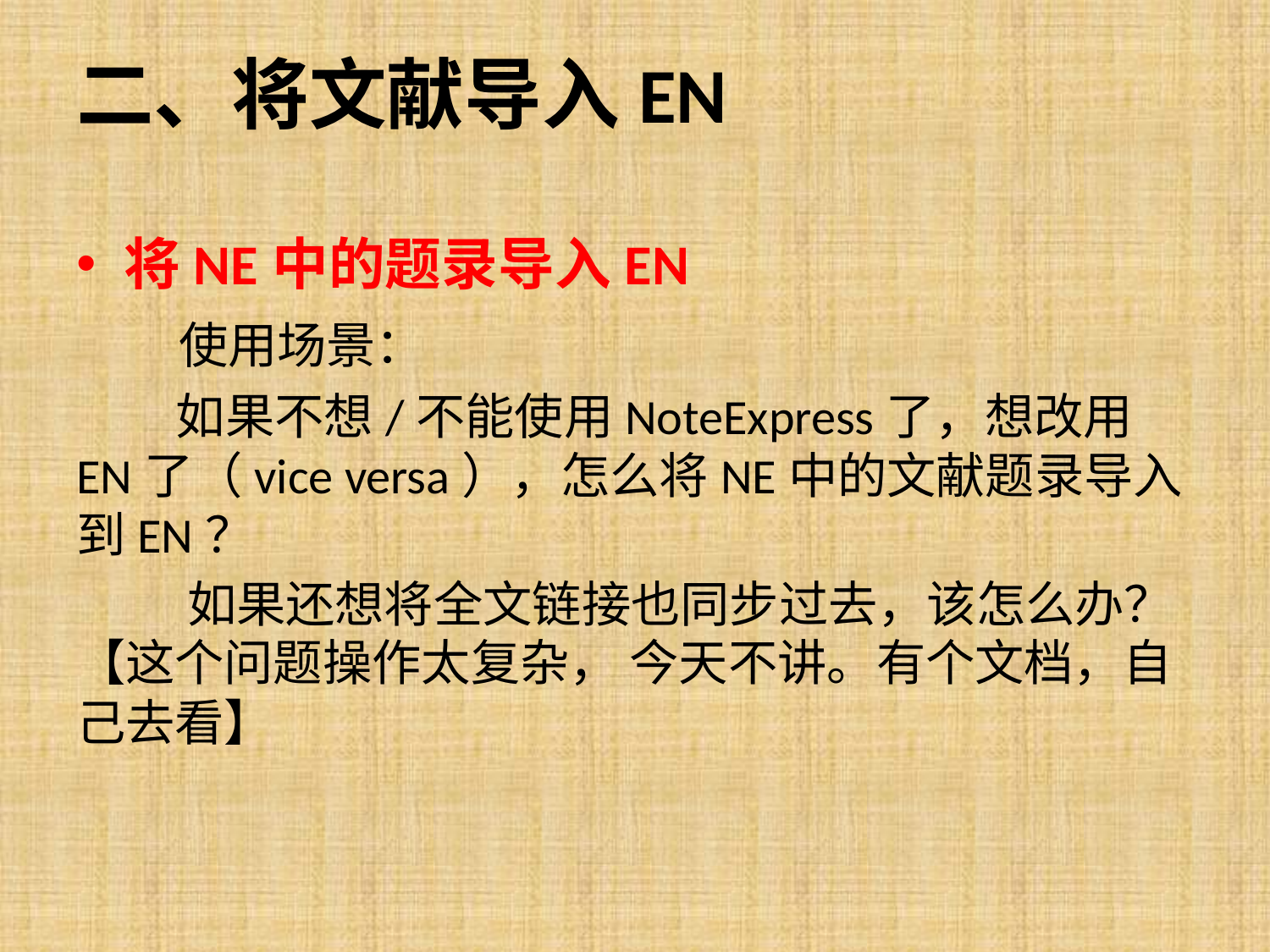

# 二、将文献导入EN
将NE中的题录导入EN
       使用场景：
        如果不想/不能使用NoteExpress了，想改用EN了（vice versa），怎么将NE中的文献题录导入到EN？
         如果还想将全文链接也同步过去，该怎么办？【这个问题操作太复杂， 今天不讲。有个文档，自己去看】